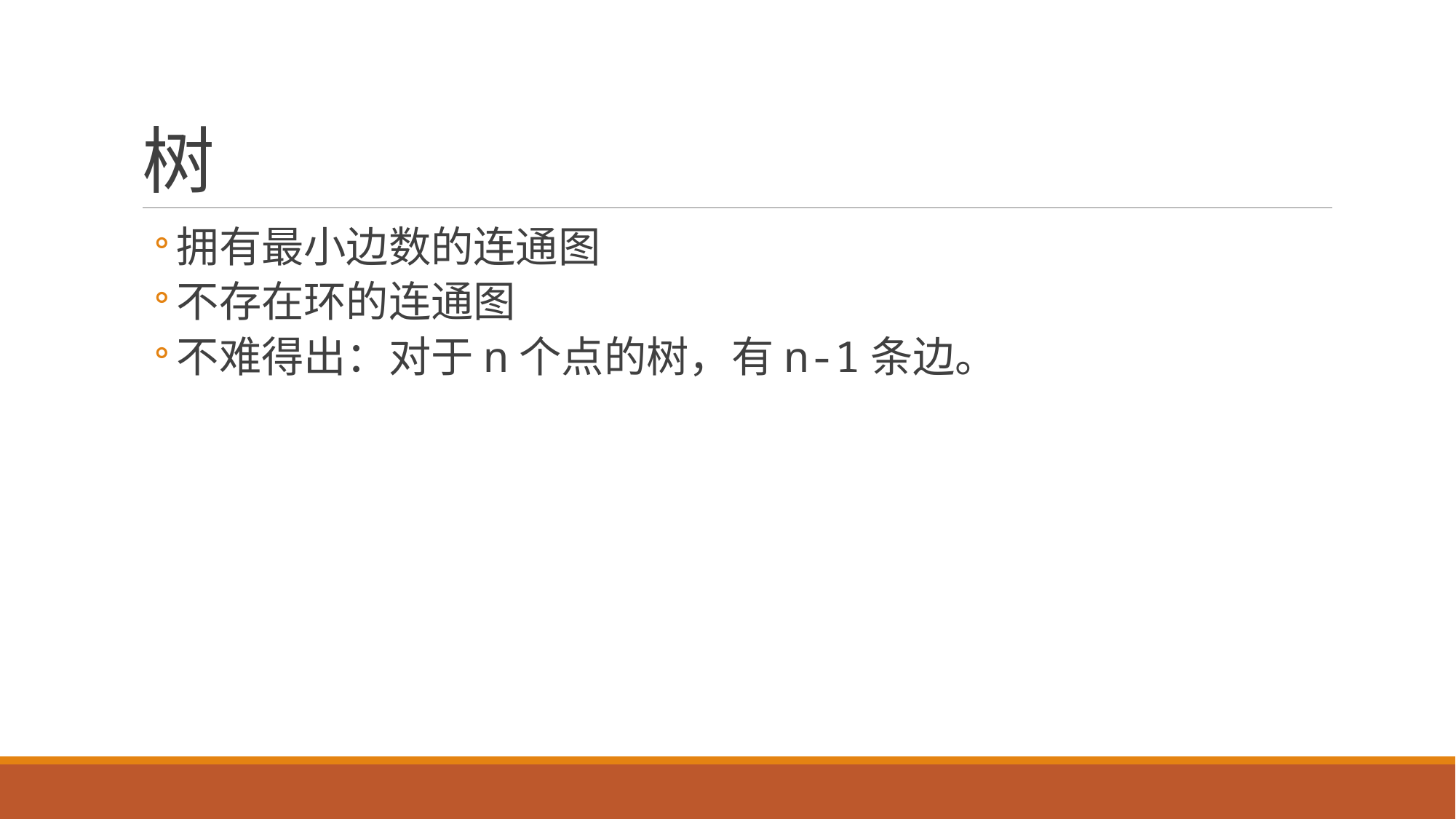

# 树
拥有最小边数的连通图
不存在环的连通图
不难得出：对于n个点的树，有n-1条边。